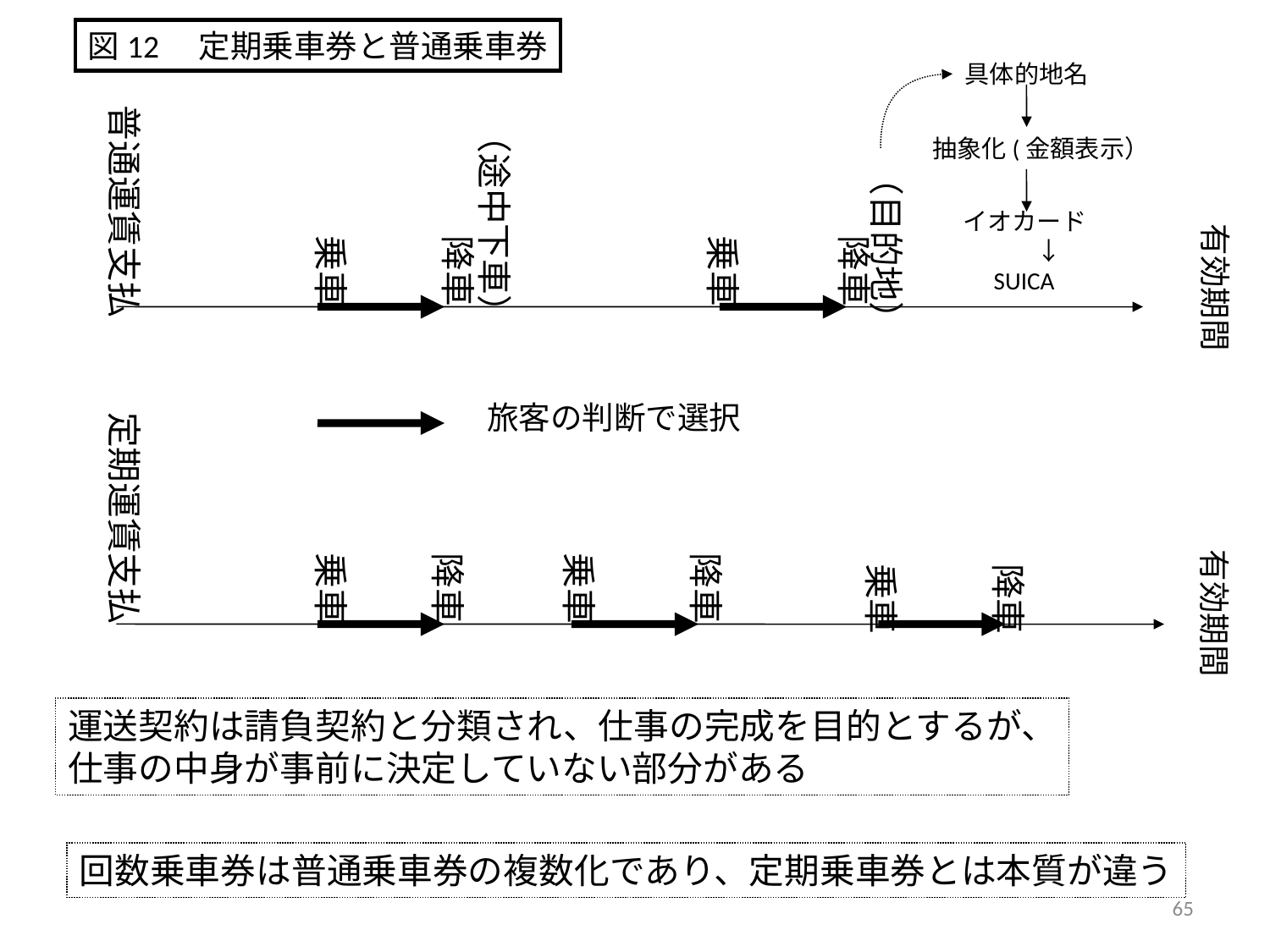

図12　定期乗車券と普通乗車券
具体的地名

普通運賃支払
（途中下車）
抽象化(金額表示）
（目的地）

イオカード
　　　↓
　SUICA
有効期間
乗車
降車
乗車
降車

旅客の判断で選択
定期運賃支払

有効期間
乗車
降車
乗車
降車
乗車
降車

運送契約は請負契約と分類され、仕事の完成を目的とするが、
仕事の中身が事前に決定していない部分がある
回数乗車券は普通乗車券の複数化であり、定期乗車券とは本質が違う
65